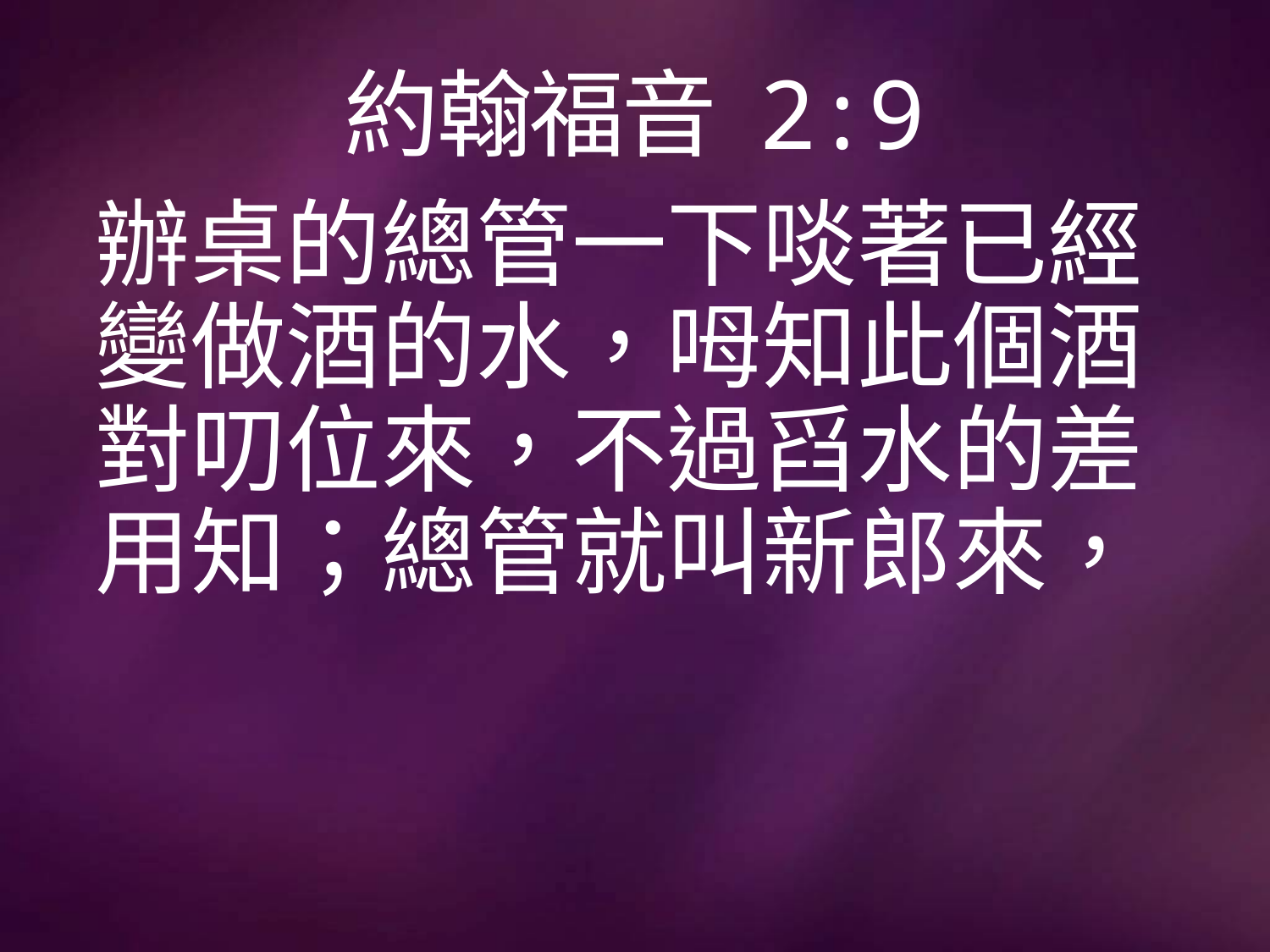

# 約翰福音 2:9
辦桌的總管一下啖著已經變做酒的水，呣知此個酒對叨位來，不過舀水的差用知；總管就叫新郎來，